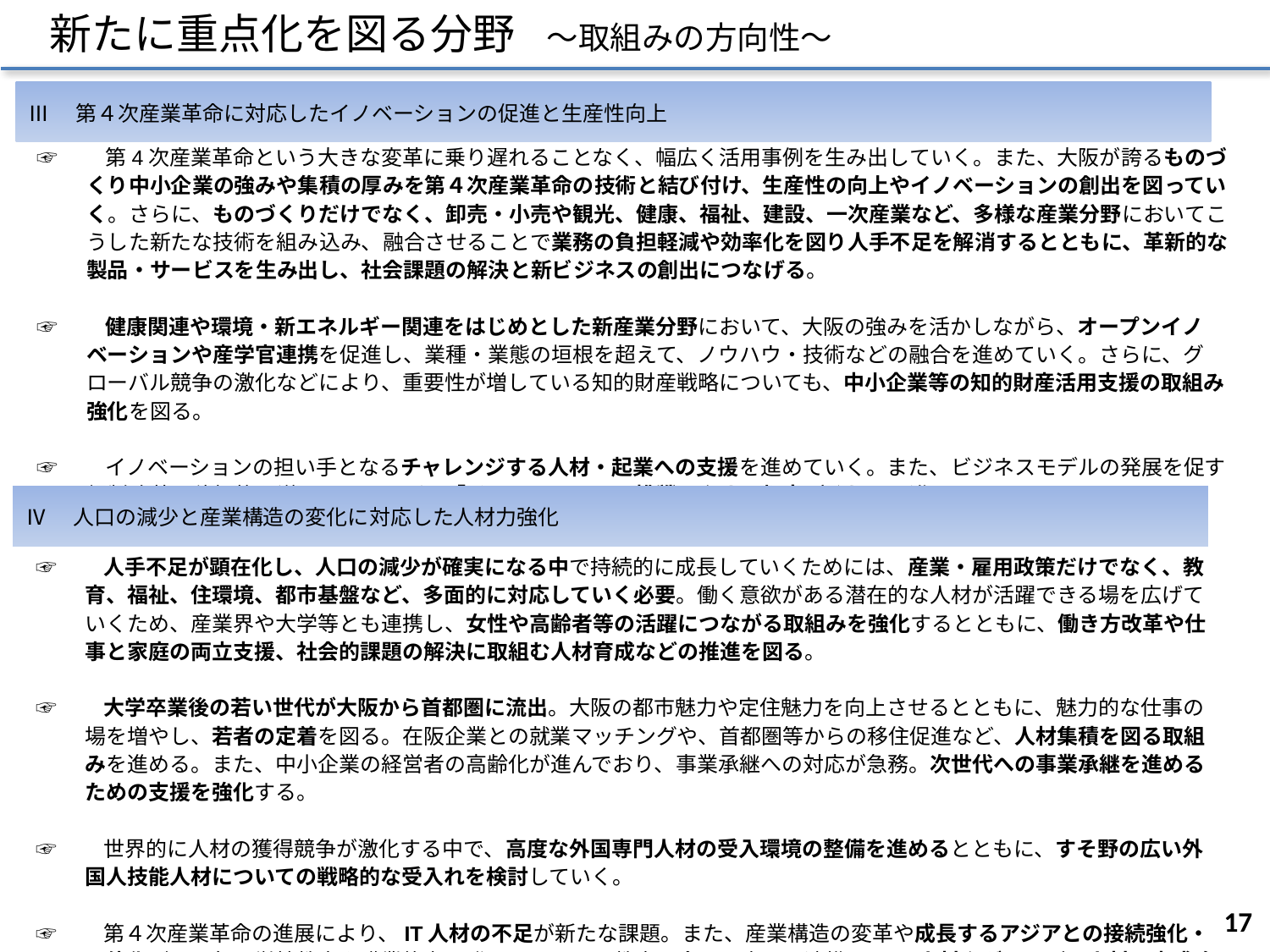

新たに重点化を図る分野　～取組みの方向性～
Ⅲ　第４次産業革命に対応したイノベーションの促進と生産性向上
☞　　第4次産業革命という大きな変革に乗り遅れることなく、幅広く活用事例を生み出していく。また、大阪が誇るものづくり中小企業の強みや集積の厚みを第４次産業革命の技術と結び付け、生産性の向上やイノベーションの創出を図っていく。さらに、ものづくりだけでなく、卸売・小売や観光、健康、福祉、建設、一次産業など、多様な産業分野においてこうした新たな技術を組み込み、融合させることで業務の負担軽減や効率化を図り人手不足を解消するとともに、革新的な製品・サービスを生み出し、社会課題の解決と新ビジネスの創出につなげる。

☞　　健康関連や環境・新エネルギー関連をはじめとした新産業分野において、大阪の強みを活かしながら、オープンイノベーションや産学官連携を促進し、業種・業態の垣根を超えて、ノウハウ・技術などの融合を進めていく。さらに、グローバル競争の激化などにより、重要性が増している知的財産戦略についても、中小企業等の知的財産活用支援の取組み強化を図る。

☞　　イノベーションの担い手となるチャレンジする人材・起業への支援を進めていく。また、ビジネスモデルの発展を促す規制改革の積極的な導入を図るなど、「イノベーションに挑戦しやすい都市づくり」を進める。
Ⅳ　人口の減少と産業構造の変化に対応した人材力強化
☞　　人手不足が顕在化し、人口の減少が確実になる中で持続的に成長していくためには、産業・雇用政策だけでなく、教育、福祉、住環境、都市基盤など、多面的に対応していく必要。働く意欲がある潜在的な人材が活躍できる場を広げていくため、産業界や大学等とも連携し、女性や高齢者等の活躍につながる取組みを強化するとともに、働き方改革や仕事と家庭の両立支援、社会的課題の解決に取組む人材育成などの推進を図る。

☞　　大学卒業後の若い世代が大阪から首都圏に流出。大阪の都市魅力や定住魅力を向上させるとともに、魅力的な仕事の場を増やし、若者の定着を図る。在阪企業との就業マッチングや、首都圏等からの移住促進など、人材集積を図る取組みを進める。また、中小企業の経営者の高齢化が進んでおり、事業承継への対応が急務。次世代への事業承継を進めるための支援を強化する。

☞　　世界的に人材の獲得競争が激化する中で、高度な外国専門人材の受入環境の整備を進めるとともに、すそ野の広い外国人技能人材についての戦略的な受入れを検討していく。

☞　　第４次産業革命の進展により、IT人材の不足が新たな課題。また、産業構造の変革や成長するアジアとの接続強化・一体化が不可欠。学校教育や職業能力開発、リカレント教育も含め、官民で連携し、IT人材やグローバル人材の育成強化を進める。
17